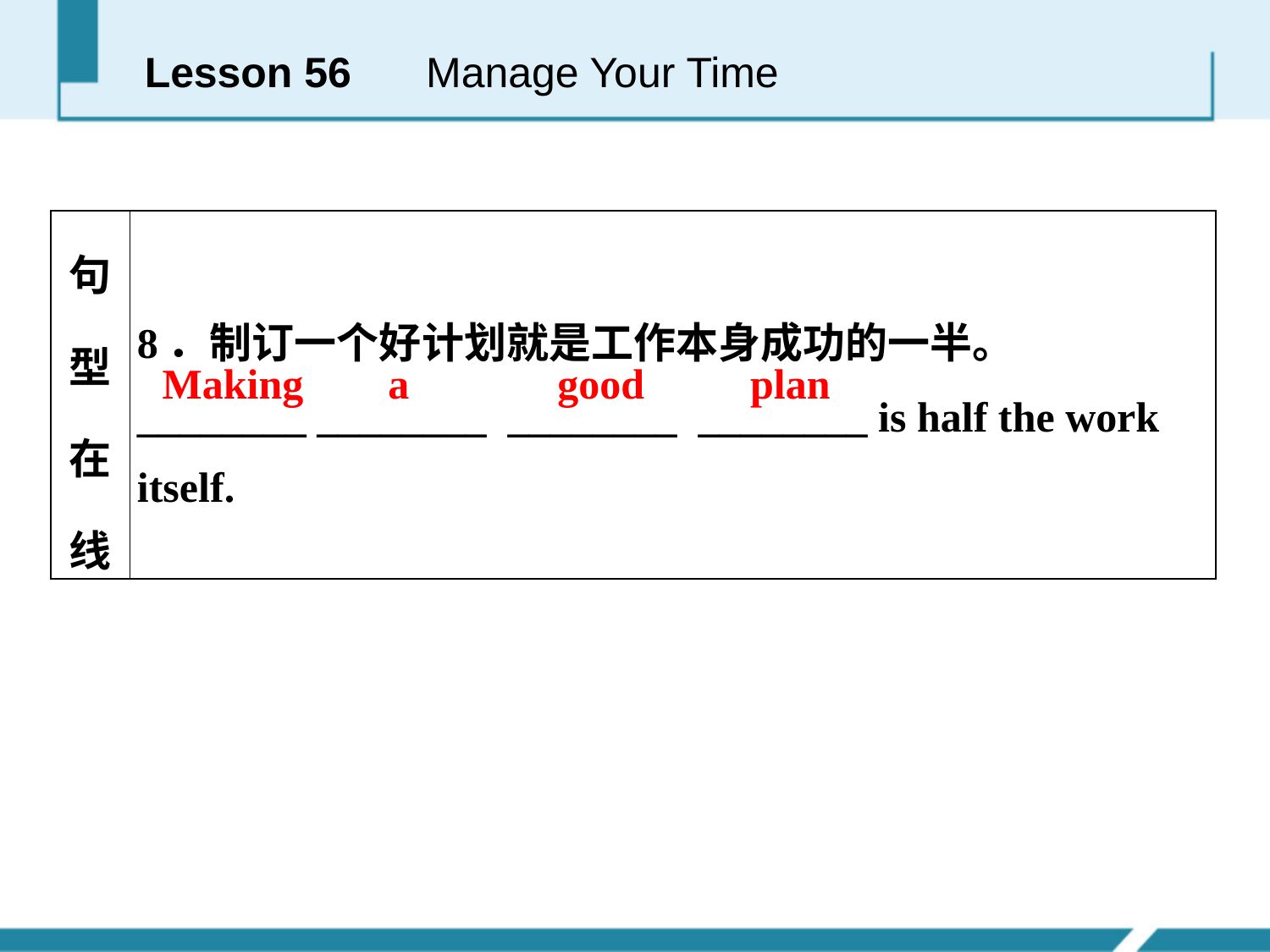

Lesson 56 　Manage Your Time
| 句型在线 | 8．制订一个好计划就是工作本身成功的一半。 \_\_\_\_\_\_\_\_ \_\_\_\_\_\_\_\_ \_\_\_\_\_\_\_\_ \_\_\_\_\_\_\_\_ is half the work itself. |
| --- | --- |
Making        a              good          plan